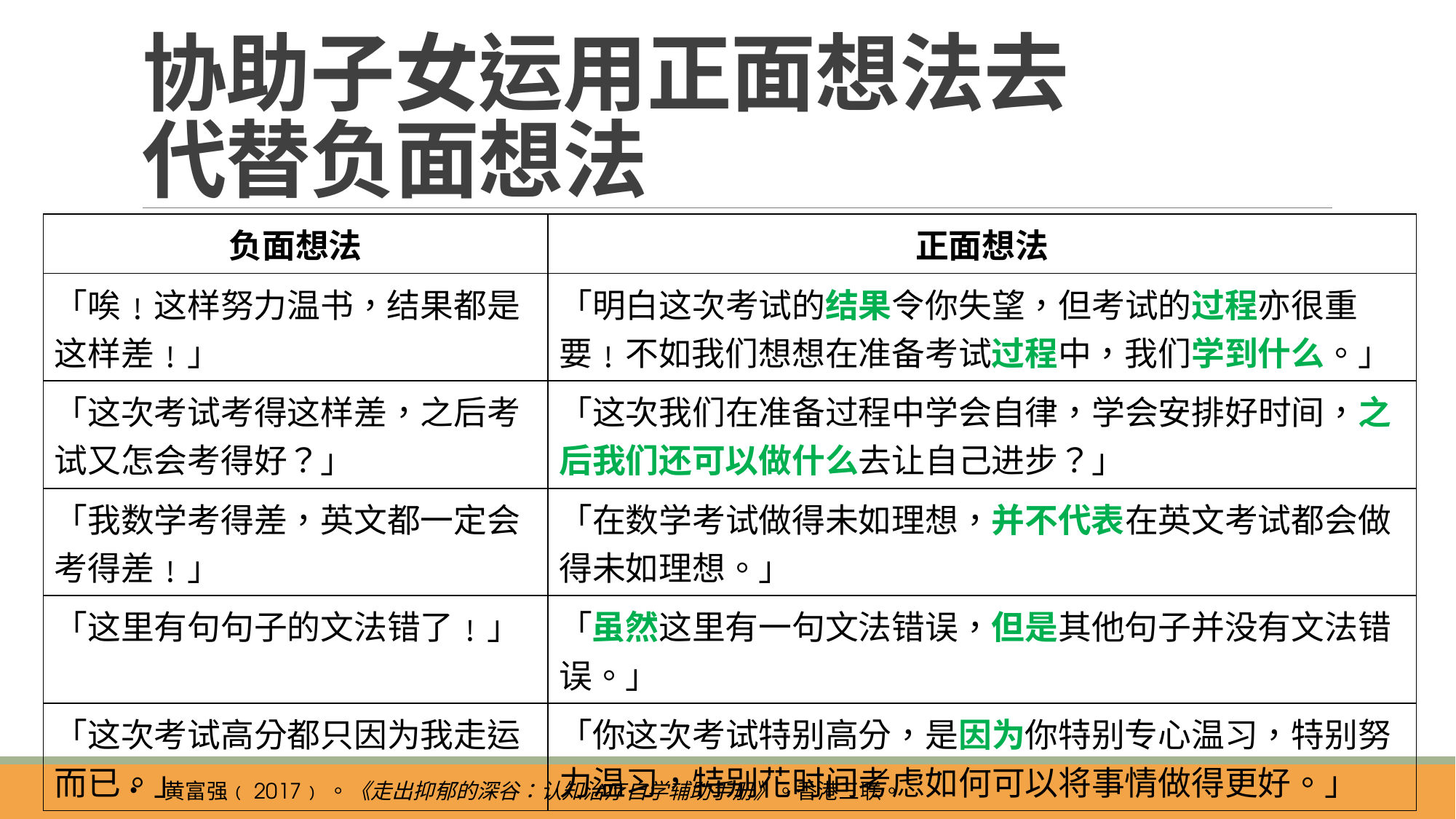

# 协助子女运用正面想法去 代替负面想法
| 负面想法 | 正面想法 |
| --- | --- |
| 「唉﹗这样努力温书，结果都是这样差﹗」 | 「明白这次考试的结果令你失望，但考试的过程亦很重要﹗不如我们想想在准备考试过程中，我们学到什么。」 |
| 「这次考试考得这样差，之后考试又怎会考得好？」 | 「这次我们在准备过程中学会自律，学会安排好时间，之后我们还可以做什么去让自己进步？」 |
| 「我数学考得差，英文都一定会考得差﹗」 | 「在数学考试做得未如理想，并不代表在英文考试都会做得未如理想。」 |
| 「这里有句句子的文法错了﹗」 | 「虽然这里有一句文法错误，但是其他句子并没有文法错误。」 |
| 「这次考试高分都只因为我走运而已。」 | 「你这次考试特别高分，是因为你特别专心温习，特别努力温习，特别花时间考虑如何可以将事情做得更好。」 |
黄富强﹙2017﹚。《走出抑郁的深谷：认知治疗自学辅助手册》。香港三联。